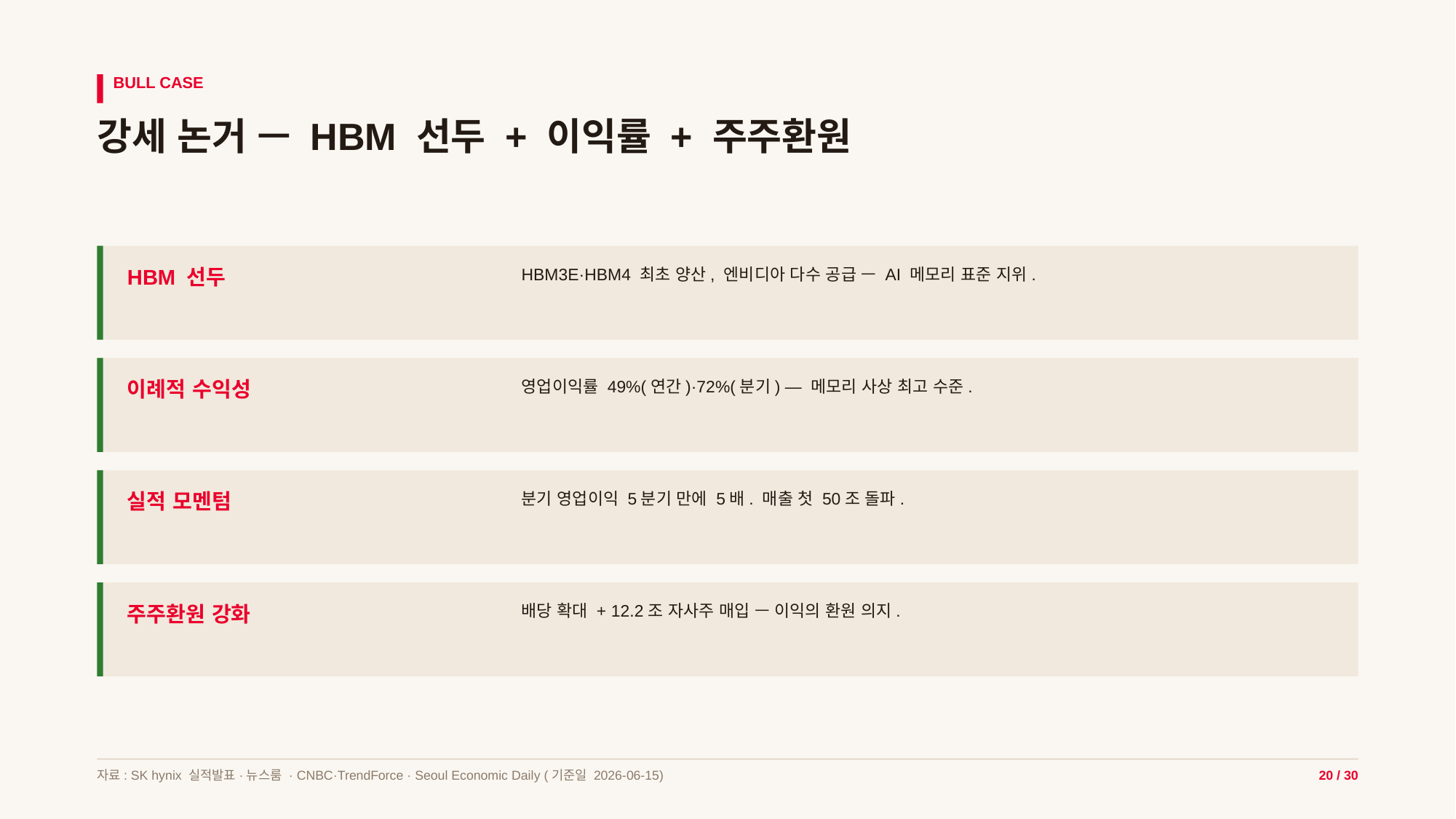

BULL CASE

강세 논거 — HBM 선두 + 이익률 + 주주환원

HBM 선두
HBM3E·HBM4 최초 양산, 엔비디아 다수 공급 — AI 메모리 표준 지위.

이례적 수익성
영업이익률 49%(연간)·72%(분기) — 메모리 사상 최고 수준.

실적 모멘텀
분기 영업이익 5분기 만에 5배. 매출 첫 50조 돌파.

주주환원 강화
배당 확대 + 12.2조 자사주 매입 — 이익의 환원 의지.

자료: SK hynix 실적발표·뉴스룸 · CNBC·TrendForce · Seoul Economic Daily (기준일 2026-06-15)
20 / 30